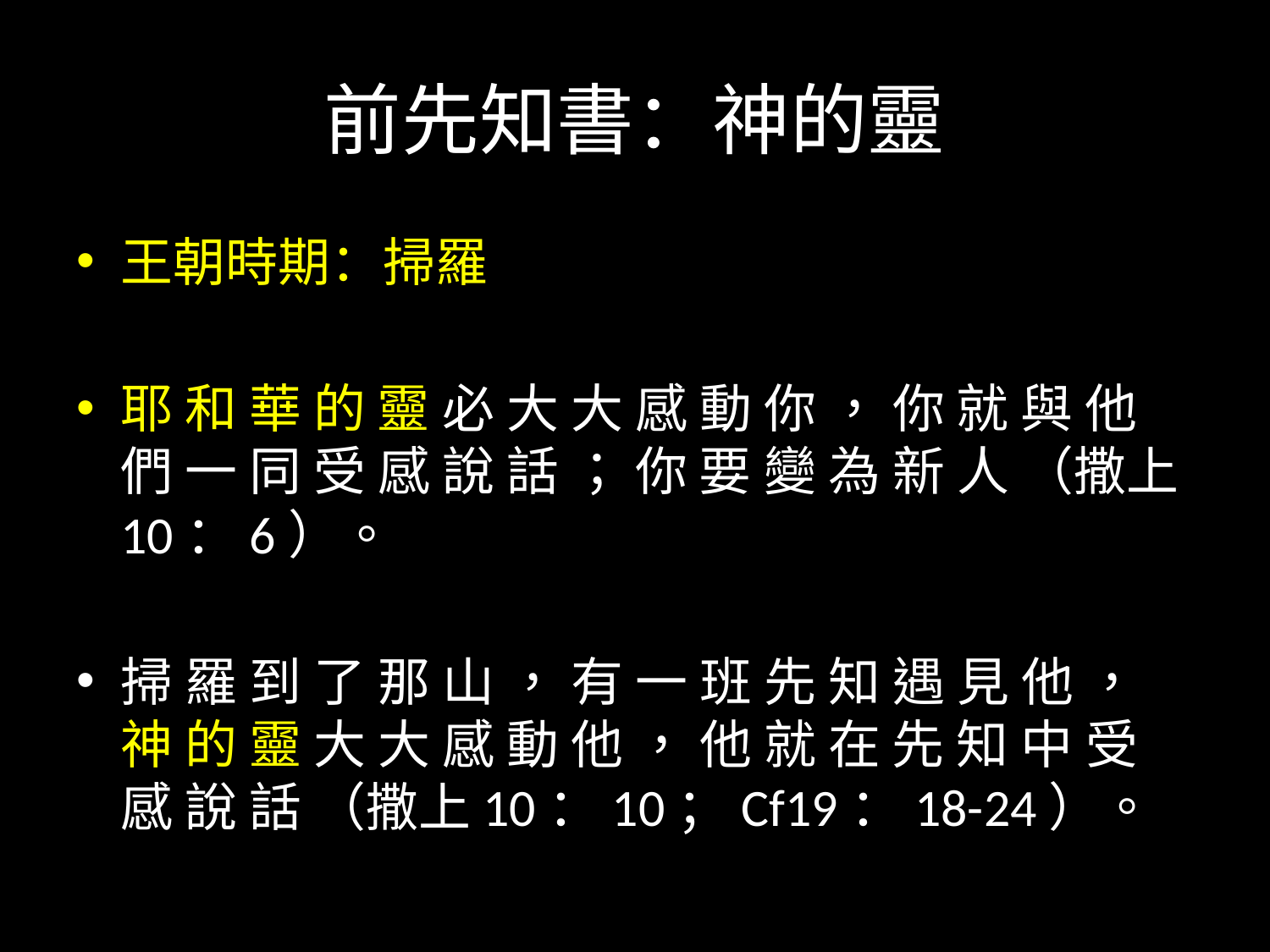

# 前先知書：神的靈
王朝時期：掃羅

耶 和 華 的 靈 必 大 大 感 動 你 ， 你 就 與 他 們 一 同 受 感 說 話 ； 你 要 變 為 新 人 （撒上10：6）。

掃 羅 到 了 那 山 ， 有 一 班 先 知 遇 見 他 ， 神 的 靈 大 大 感 動 他 ， 他 就 在 先 知 中 受 感 說 話 （撒上10：10；Cf19：18-24）。